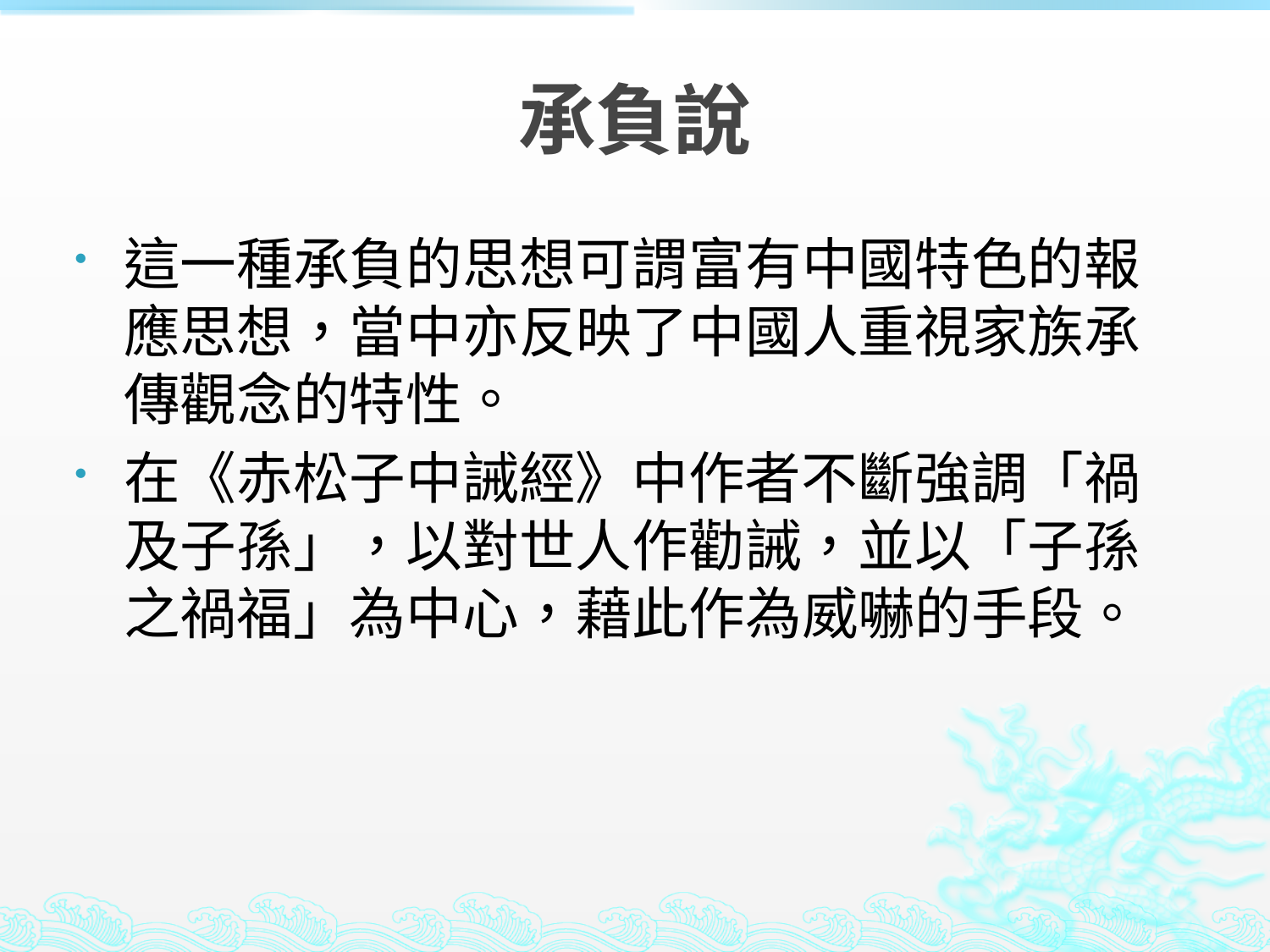

# 承負說
這一種承負的思想可謂富有中國特色的報應思想，當中亦反映了中國人重視家族承傳觀念的特性。
在《赤松子中誡經》中作者不斷強調「禍及子孫」，以對世人作勸誡，並以「子孫之禍福」為中心，藉此作為威嚇的手段。